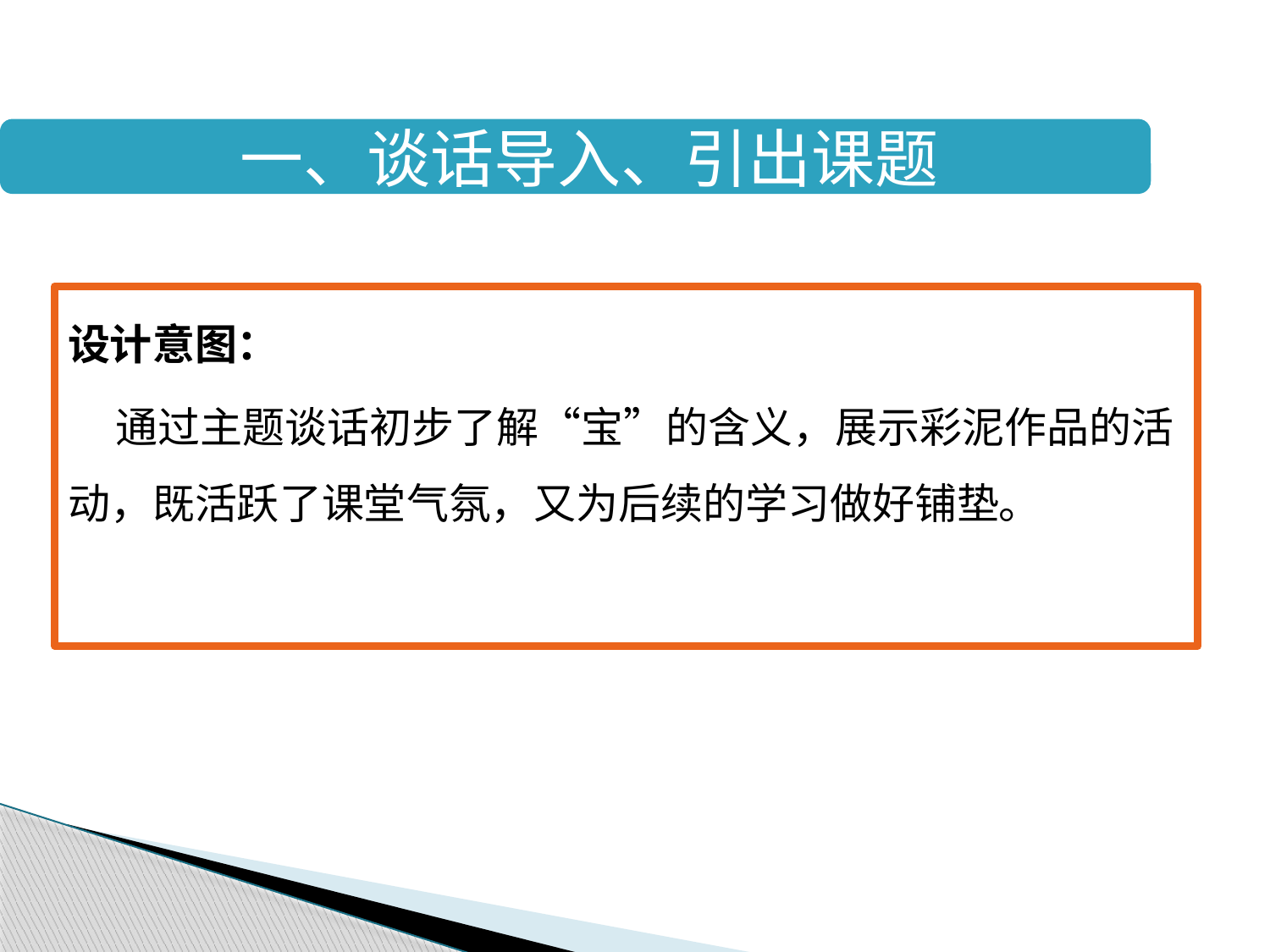

一、谈话导入、引出课题
设计意图：
    通过主题谈话初步了解“宝”的含义，展示彩泥作品的活动，既活跃了课堂气氛，又为后续的学习做好铺垫。